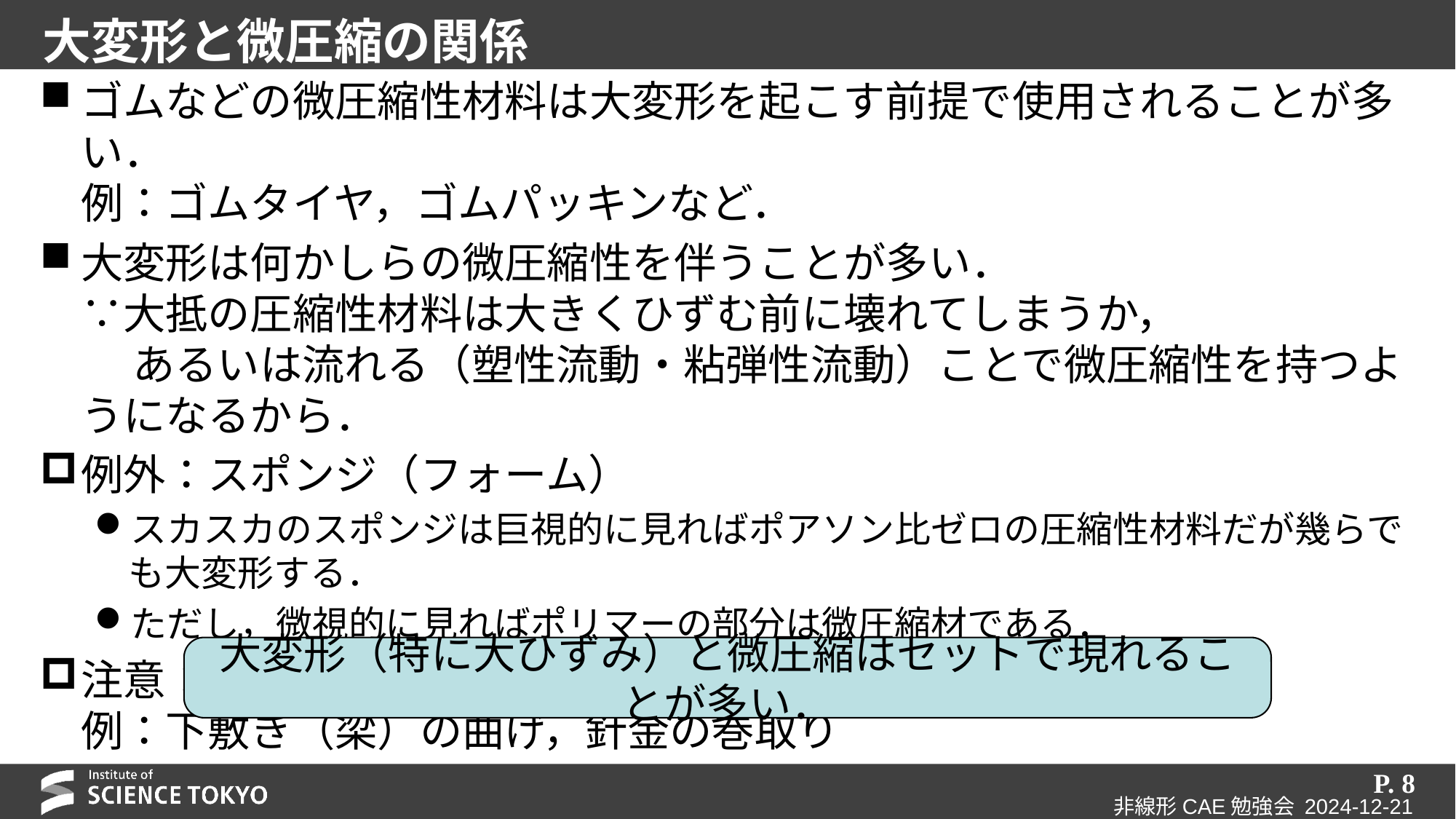

# 大変形と微圧縮の関係
ゴムなどの微圧縮性材料は大変形を起こす前提で使用されることが多い．
例：ゴムタイヤ，ゴムパッキンなど．
大変形は何かしらの微圧縮性を伴うことが多い．
∵大抵の圧縮性材料は大きくひずむ前に壊れてしまうか，
　 あるいは流れる（塑性流動・粘弾性流動）ことで微圧縮性を持つようになるから．
例外：スポンジ（フォーム）
スカスカのスポンジは巨視的に見ればポアソン比ゼロの圧縮性材料だが幾らでも大変形する．
ただし，微視的に見ればポリマーの部分は微圧縮材である．
注意：大たわみは圧縮性材料でも起きる．
例：下敷き（梁）の曲げ，針金の巻取り

大変形（特に大ひずみ）と微圧縮はセットで現れることが多い．
P. 8